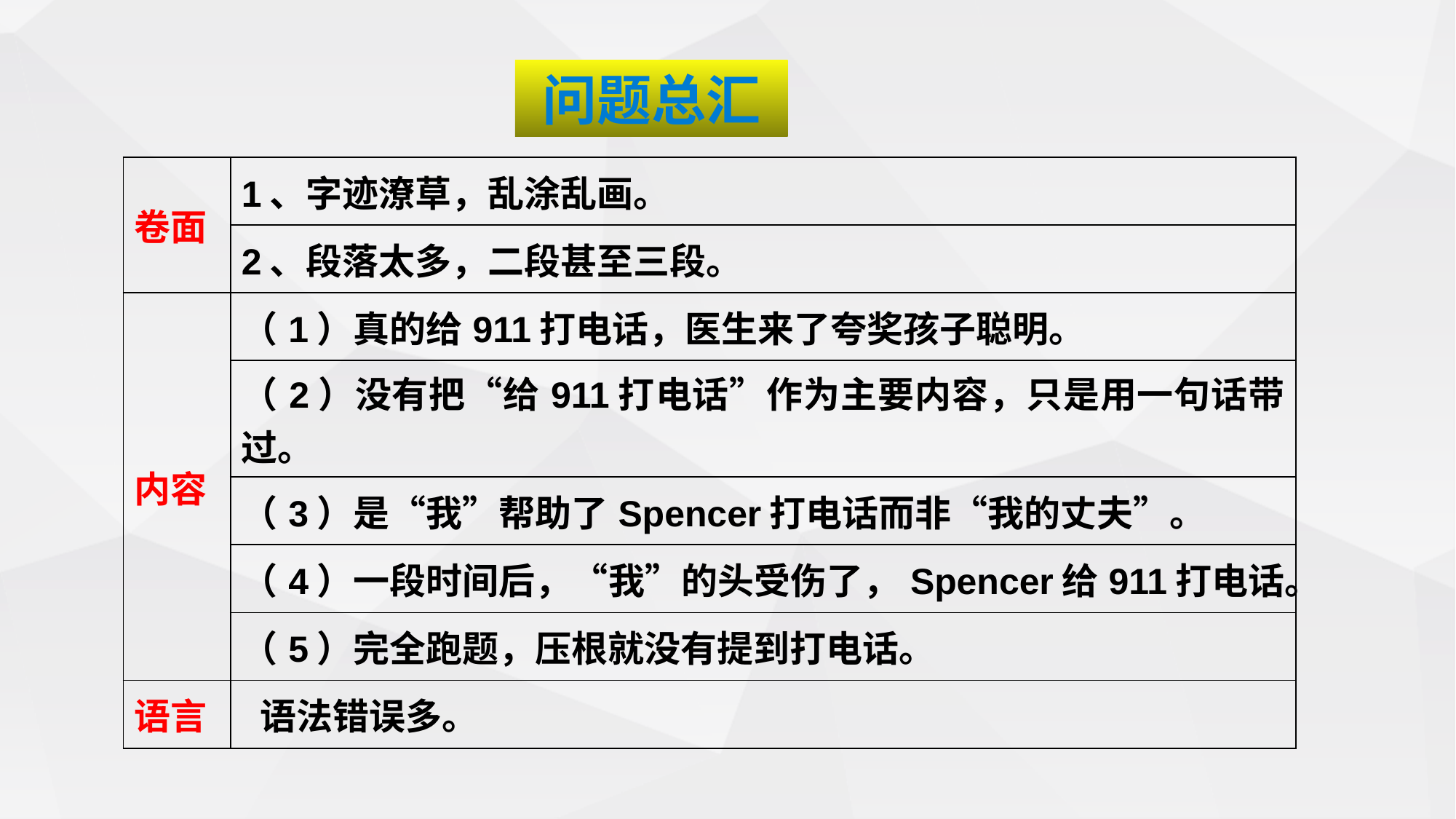

问题总汇
| 卷面 | 1、字迹潦草，乱涂乱画。 |
| --- | --- |
|  | 2、段落太多，二段甚至三段。 |
| 内容 | （1）真的给911打电话，医生来了夸奖孩子聪明。 |
|  | （2）没有把“给911打电话”作为主要内容，只是用一句话带过。 |
|  | （3）是“我”帮助了Spencer打电话而非“我的丈夫”。 |
|  | （4）一段时间后，“我”的头受伤了，Spencer给911打电话。 |
|  | （5）完全跑题，压根就没有提到打电话。 |
| 语言 | 语法错误多。 |